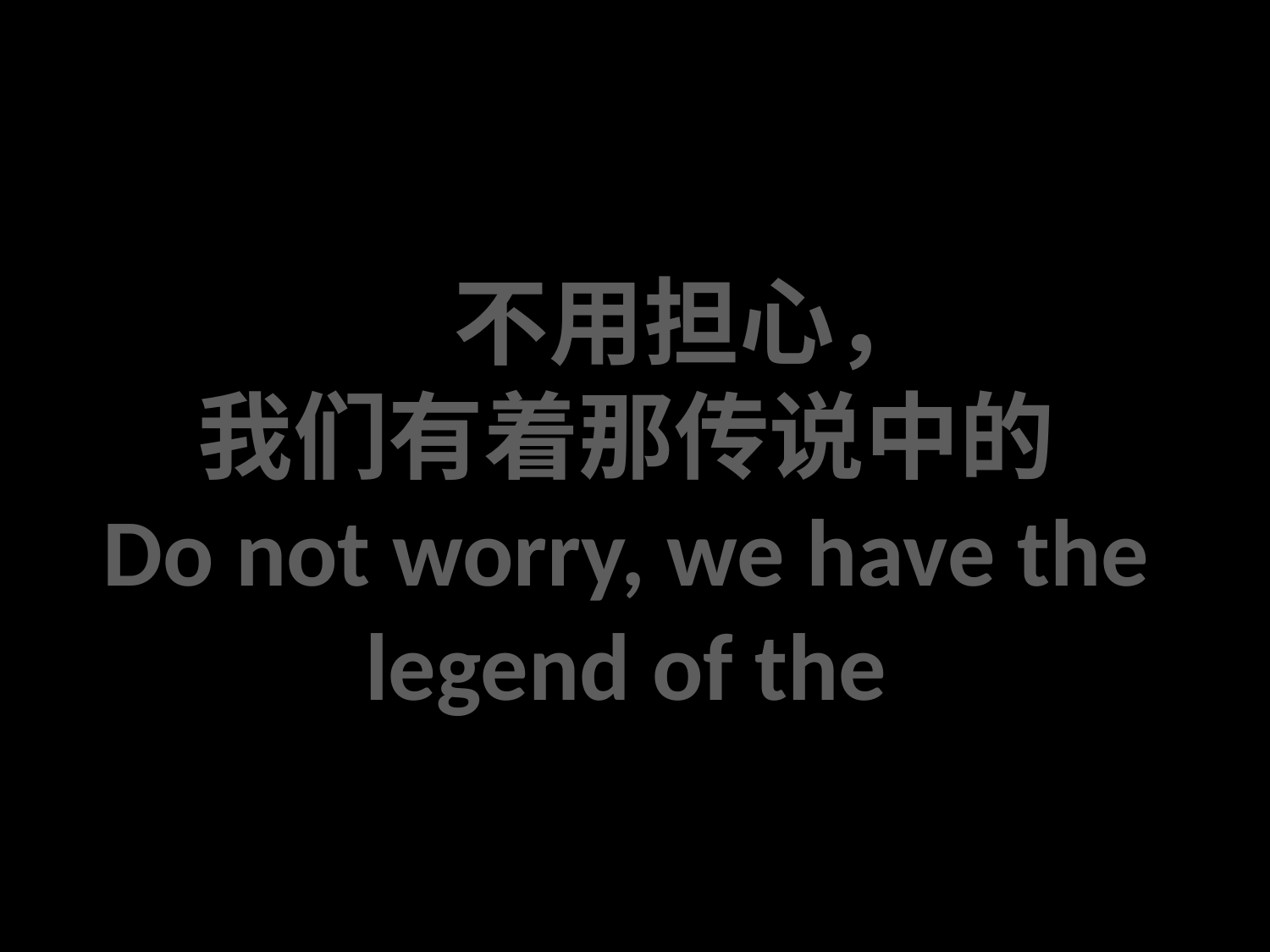

#
     不用担心，
我们有着那传说中的
Do not worry, we have the
legend of the